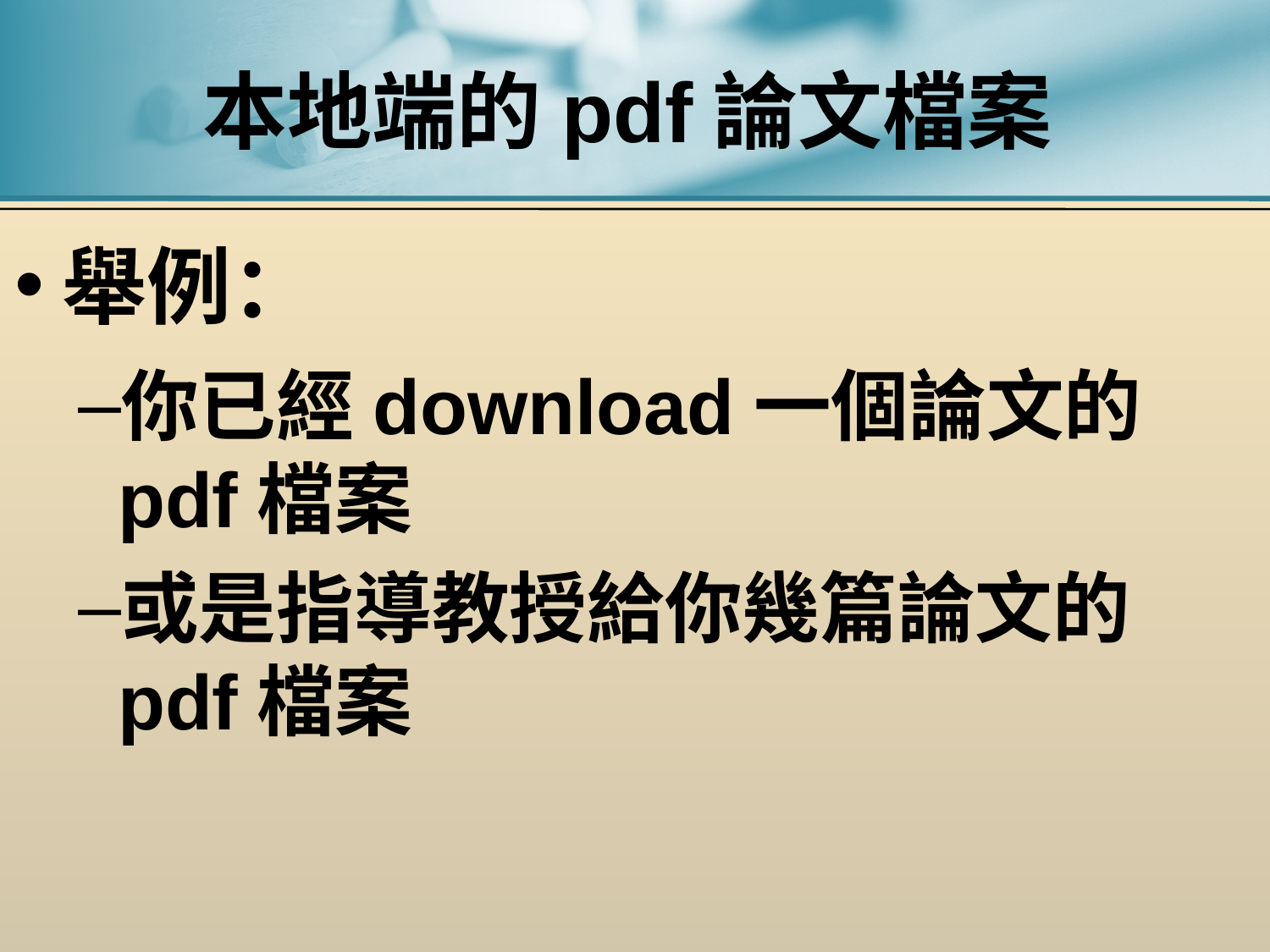

# 本地端的pdf論文檔案
舉例：
你已經download一個論文的pdf檔案
或是指導教授給你幾篇論文的pdf檔案